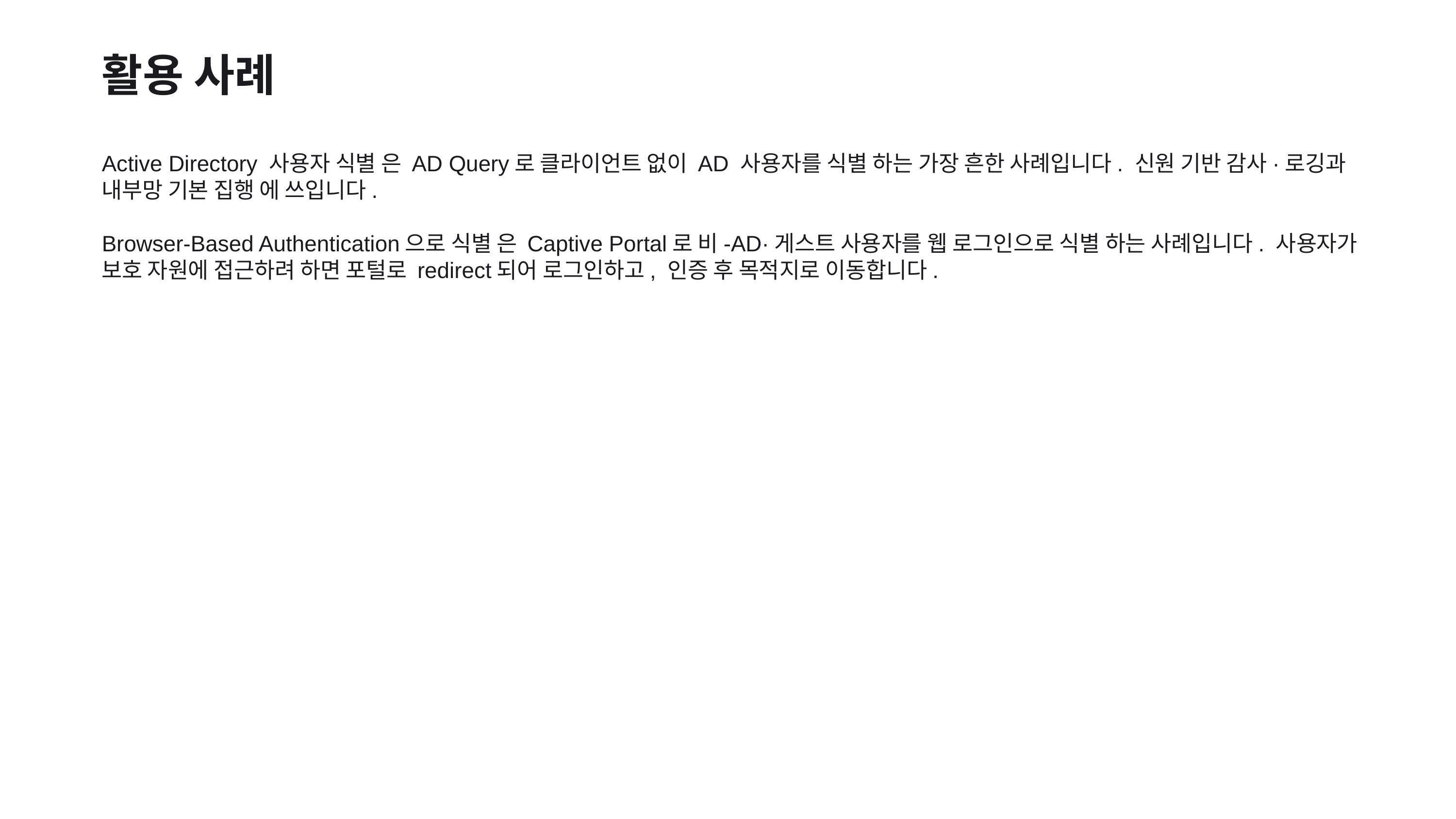

활용 사례
Active Directory 사용자 식별 은 AD Query로 클라이언트 없이 AD 사용자를 식별 하는 가장 흔한 사례입니다. 신원 기반 감사·로깅과 내부망 기본 집행 에 쓰입니다.

Browser-Based Authentication으로 식별 은 Captive Portal로 비-AD·게스트 사용자를 웹 로그인으로 식별 하는 사례입니다. 사용자가 보호 자원에 접근하려 하면 포털로 redirect되어 로그인하고, 인증 후 목적지로 이동합니다.